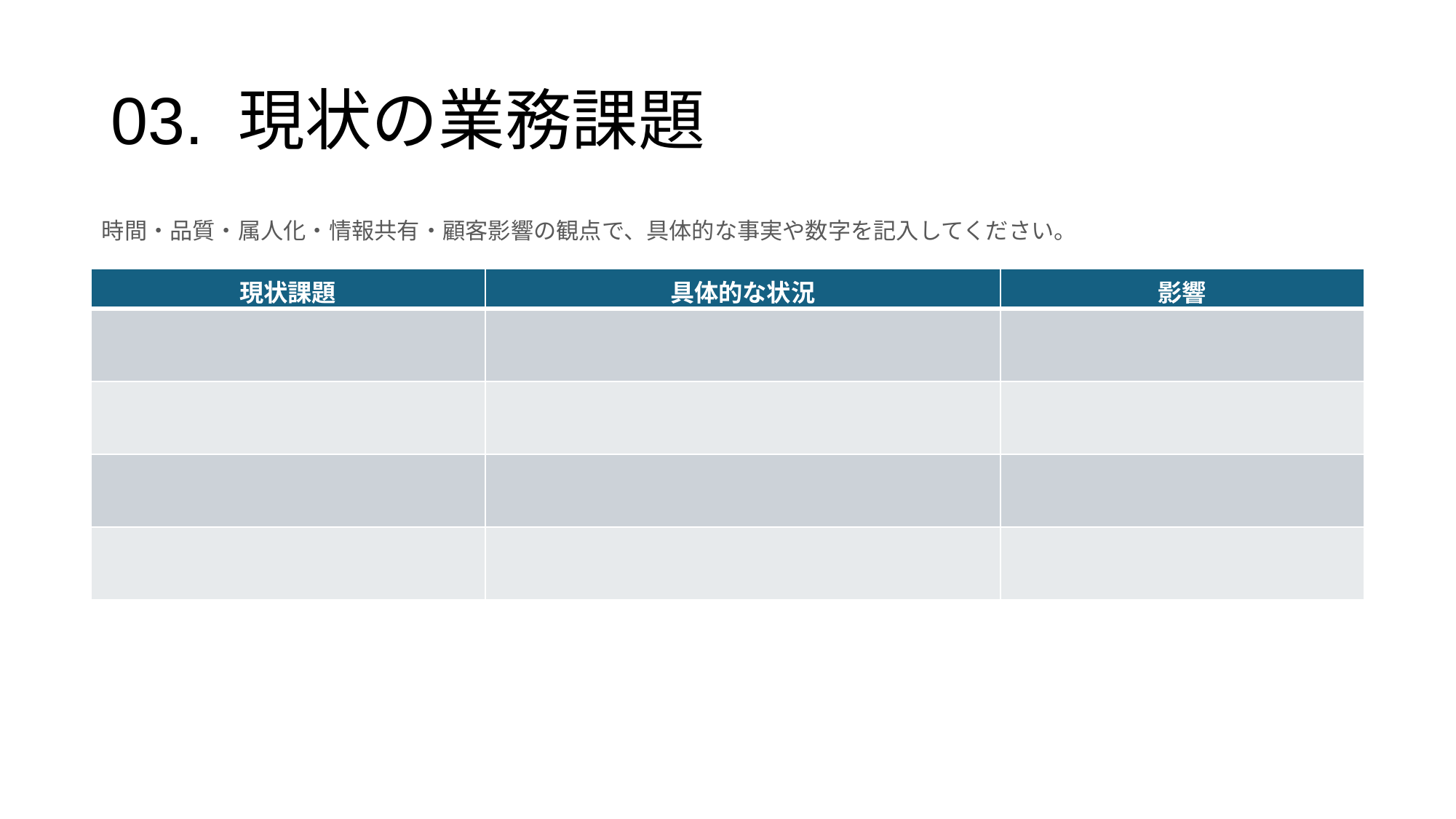

# 03. 現状の業務課題
時間・品質・属人化・情報共有・顧客影響の観点で、具体的な事実や数字を記入してください。
| 現状課題 | 具体的な状況 | 影響 |
| --- | --- | --- |
|  |  |  |
|  |  |  |
|  |  |  |
|  |  |  |